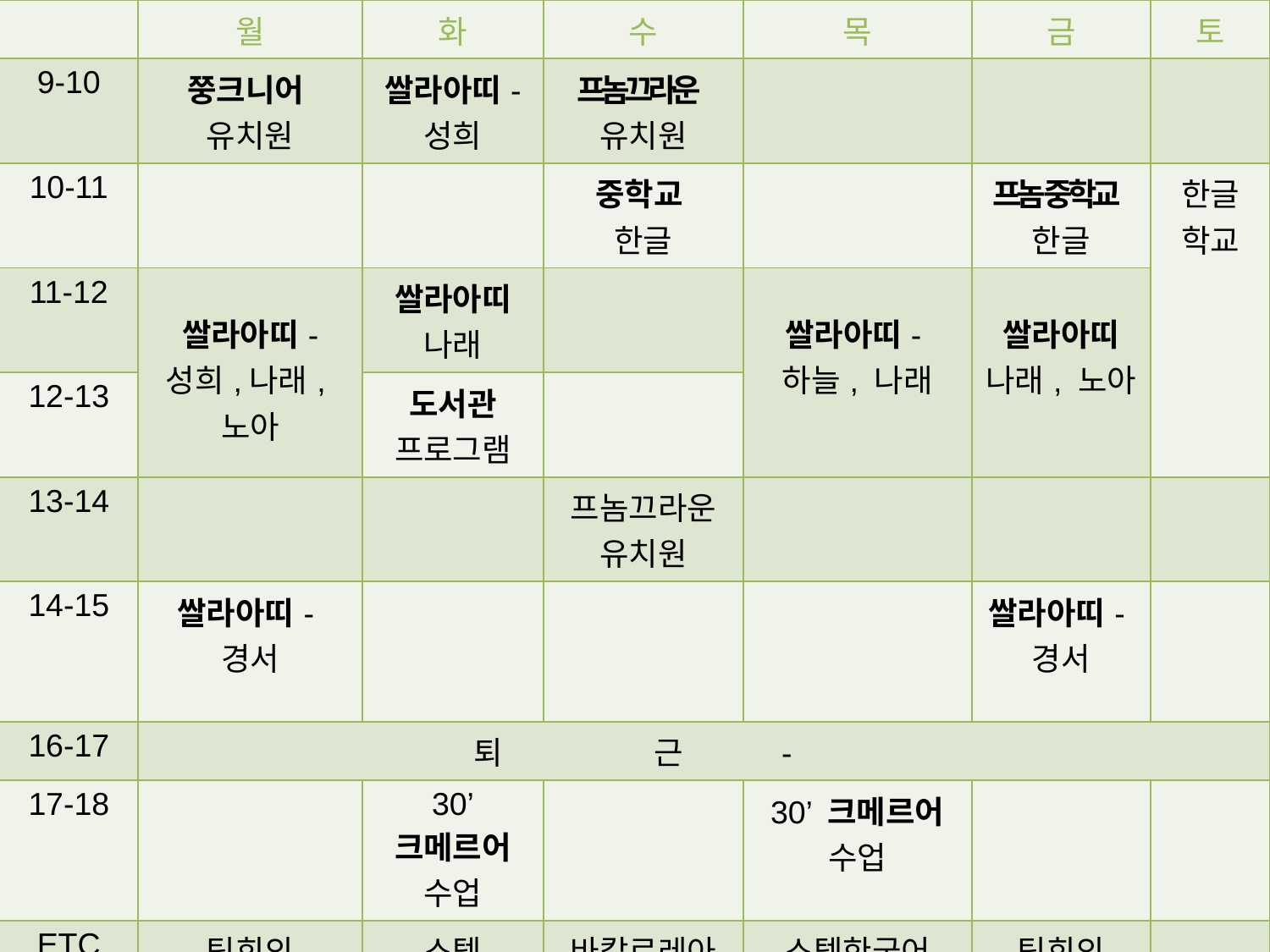

|  | 월 | 화 | 수 | 목 | 금 | 토 |
| --- | --- | --- | --- | --- | --- | --- |
| 9-10 | 쭝크니어 유치원 | 쌀라아띠- 성희 | 프놈끄라운 유치원 |  |  |  |
| 10-11 |  |  | 중학교 한글 |  | 프놈 중학교 한글 | 한글 학교 |
| 11-12 | 쌀라아띠- 성희,나래, 노아 | 쌀라아띠 나래 |  | 쌀라아띠- 하늘, 나래 | 쌀라아띠 나래, 노아 |  |
| 12-13 |  | 도서관 프로그램 |  |  |  |  |
| 13-14 |  |  | 프놈끄라운 유치원 |  |  |  |
| 14-15 | 쌀라아띠- 경서 |  |  |  | 쌀라아띠- 경서 |  |
| 16-17 | 퇴 근 - |  |  |  |  |  |
| 17-18 |  | 30’ 크메르어 수업 |  | 30’ 크메르어 수업 |  |  |
| ETC | 팀회의 | 스텝 한국어 | 바칼로레아 | 스텝한국어 | 팀회의 |  |